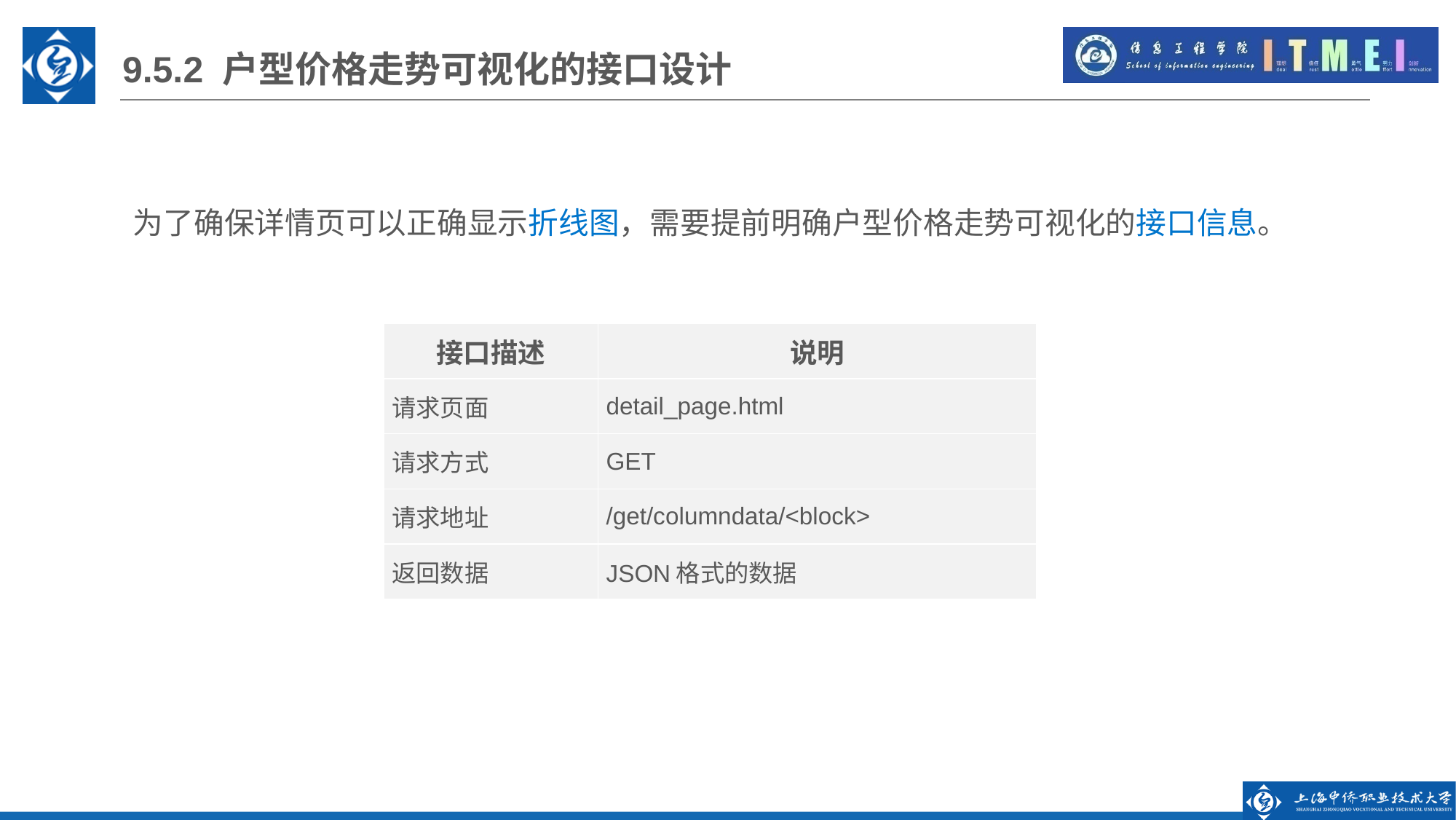

9.5.2 户型价格走势可视化的接口设计
为了确保详情页可以正确显示折线图，需要提前明确户型价格走势可视化的接口信息。
| 接口描述 | 说明 |
| --- | --- |
| 请求页面 | detail\_page.html |
| 请求方式 | GET |
| 请求地址 | /get/columndata/<block> |
| 返回数据 | JSON格式的数据 |